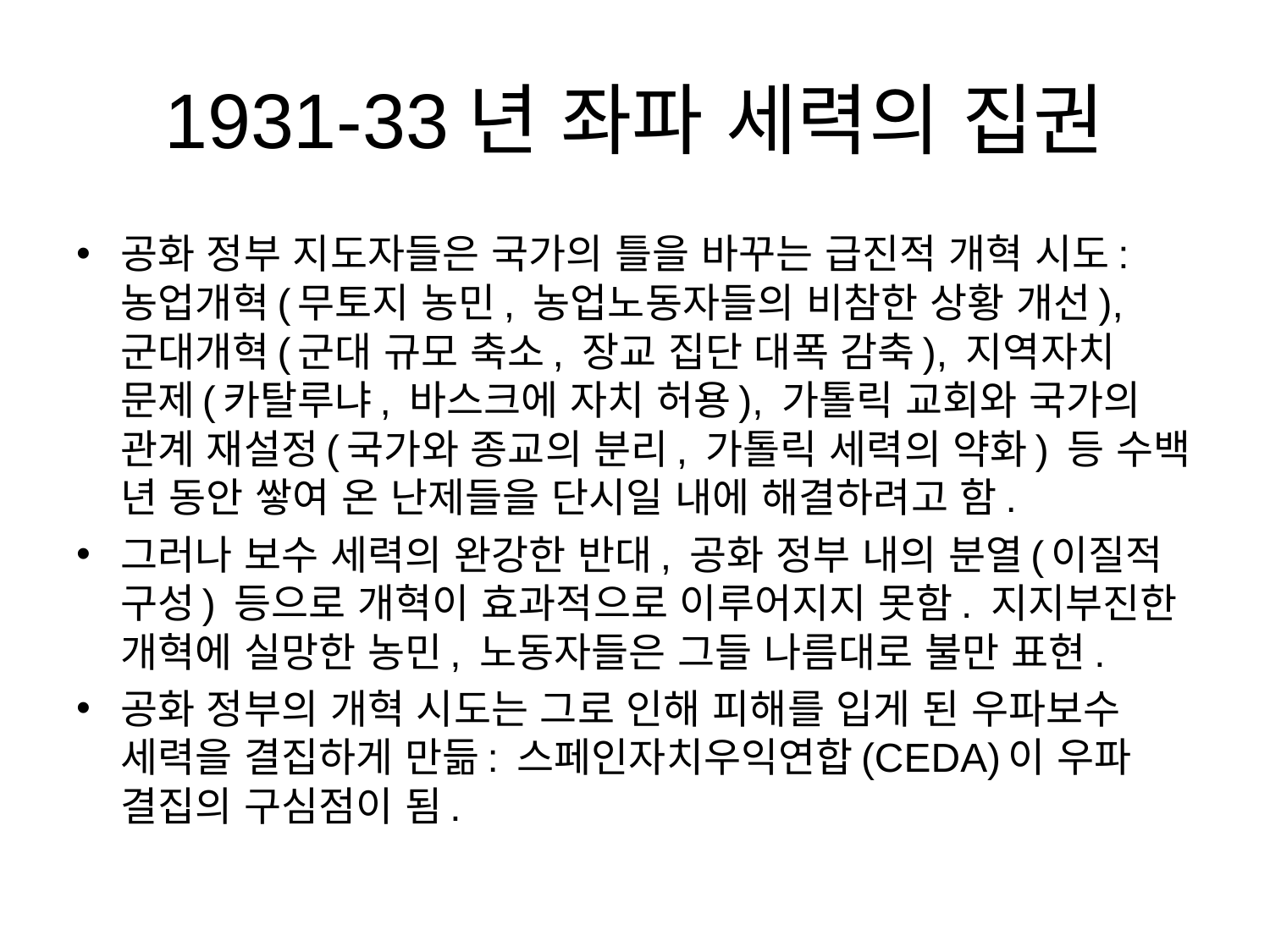

# 1931-33년 좌파 세력의 집권
공화 정부 지도자들은 국가의 틀을 바꾸는 급진적 개혁 시도: 농업개혁(무토지 농민, 농업노동자들의 비참한 상황 개선), 군대개혁(군대 규모 축소, 장교 집단 대폭 감축), 지역자치 문제(카탈루냐, 바스크에 자치 허용), 가톨릭 교회와 국가의 관계 재설정(국가와 종교의 분리, 가톨릭 세력의 약화) 등 수백 년 동안 쌓여 온 난제들을 단시일 내에 해결하려고 함.
그러나 보수 세력의 완강한 반대, 공화 정부 내의 분열(이질적 구성) 등으로 개혁이 효과적으로 이루어지지 못함. 지지부진한 개혁에 실망한 농민, 노동자들은 그들 나름대로 불만 표현.
공화 정부의 개혁 시도는 그로 인해 피해를 입게 된 우파보수 세력을 결집하게 만듦: 스페인자치우익연합(CEDA)이 우파 결집의 구심점이 됨.